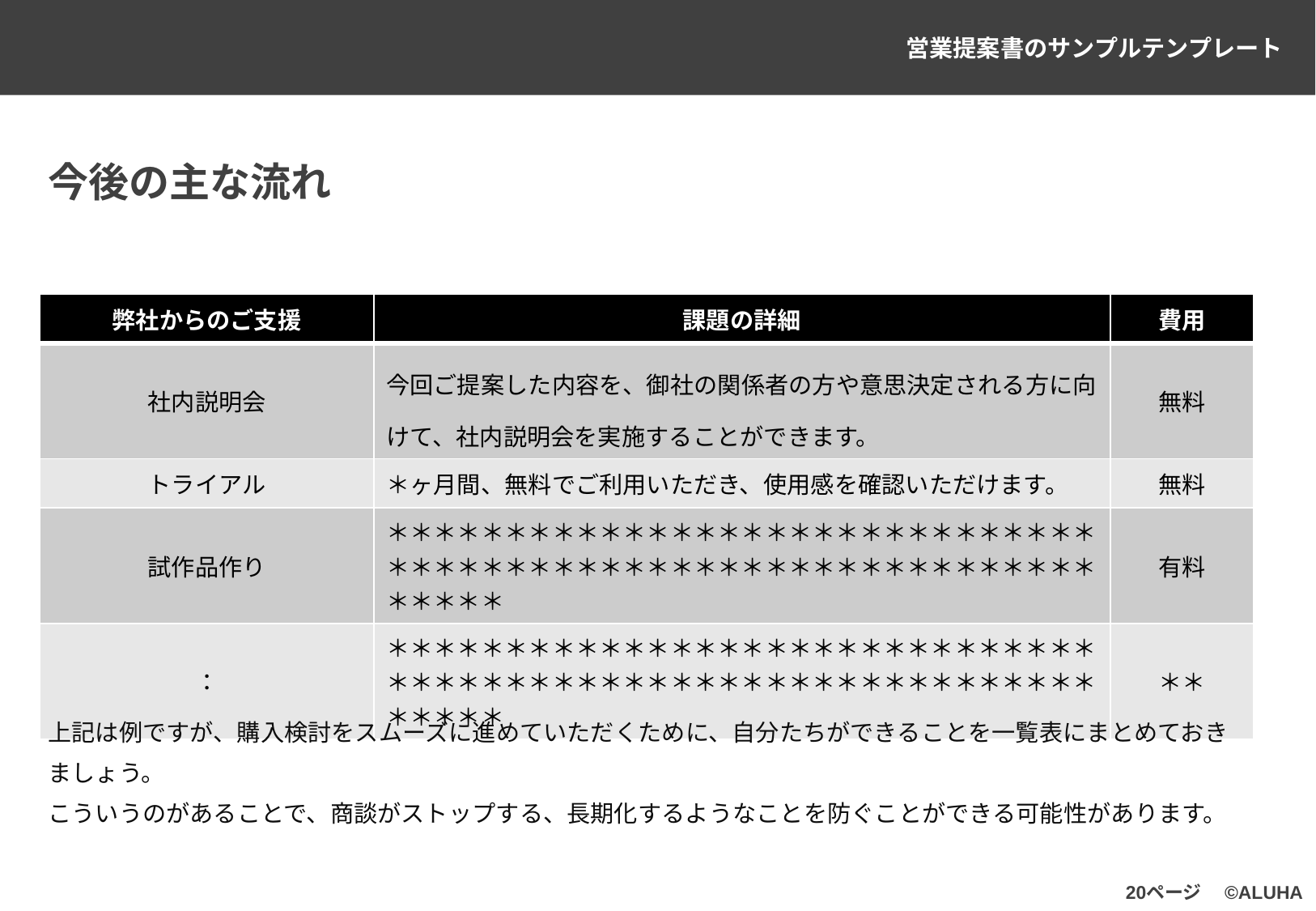

# 今後の主な流れ
| 弊社からのご支援 | 課題の詳細 | 費用 |
| --- | --- | --- |
| 社内説明会 | 今回ご提案した内容を、御社の関係者の方や意思決定される方に向けて、社内説明会を実施することができます。 | 無料 |
| トライアル | ＊ヶ月間、無料でご利用いただき、使用感を確認いただけます。 | 無料 |
| 試作品作り | ＊＊＊＊＊＊＊＊＊＊＊＊＊＊＊＊＊＊＊＊＊＊＊＊＊＊＊＊＊＊＊＊＊＊＊＊＊＊＊＊＊＊＊＊＊＊＊＊＊＊＊＊＊＊＊＊＊＊＊＊＊＊＊＊＊ | 有料 |
| ： | ＊＊＊＊＊＊＊＊＊＊＊＊＊＊＊＊＊＊＊＊＊＊＊＊＊＊＊＊＊＊＊＊＊＊＊＊＊＊＊＊＊＊＊＊＊＊＊＊＊＊＊＊＊＊＊＊＊＊＊＊＊＊＊＊＊ | ＊＊ |
上記は例ですが、購入検討をスムーズに進めていただくために、自分たちができることを一覧表にまとめておきましょう。
こういうのがあることで、商談がストップする、長期化するようなことを防ぐことができる可能性があります。